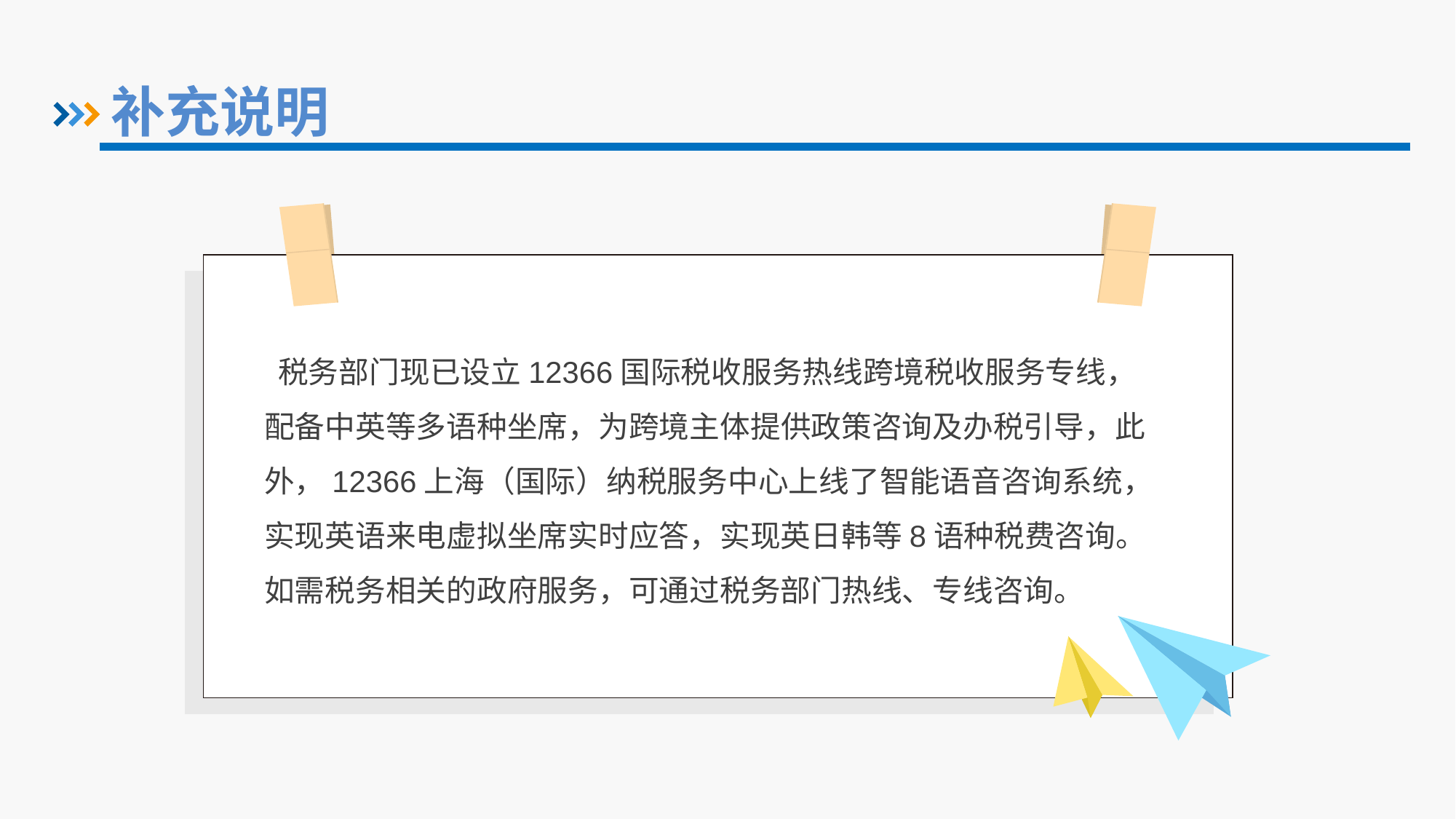

补充说明

 税务部门现已设立12366国际税收服务热线跨境税收服务专线，配备中英等多语种坐席，为跨境主体提供政策咨询及办税引导，此外，12366上海（国际）纳税服务中心上线了智能语音咨询系统，实现英语来电虚拟坐席实时应答，实现英日韩等8语种税费咨询。如需税务相关的政府服务，可通过税务部门热线、专线咨询。